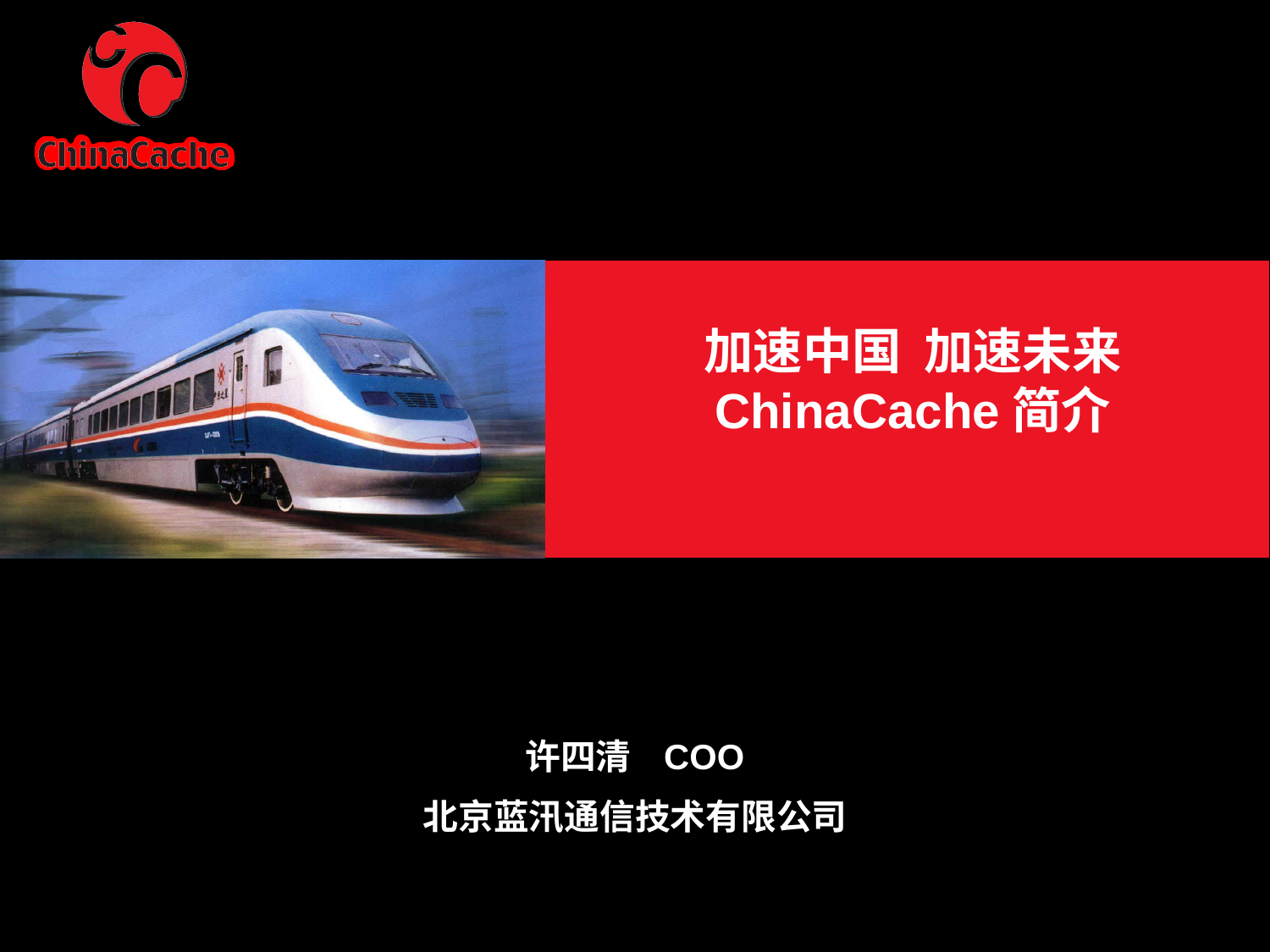

# 加速中国  加速未来 ChinaCache简介
许四清   COO
北京蓝汛通信技术有限公司